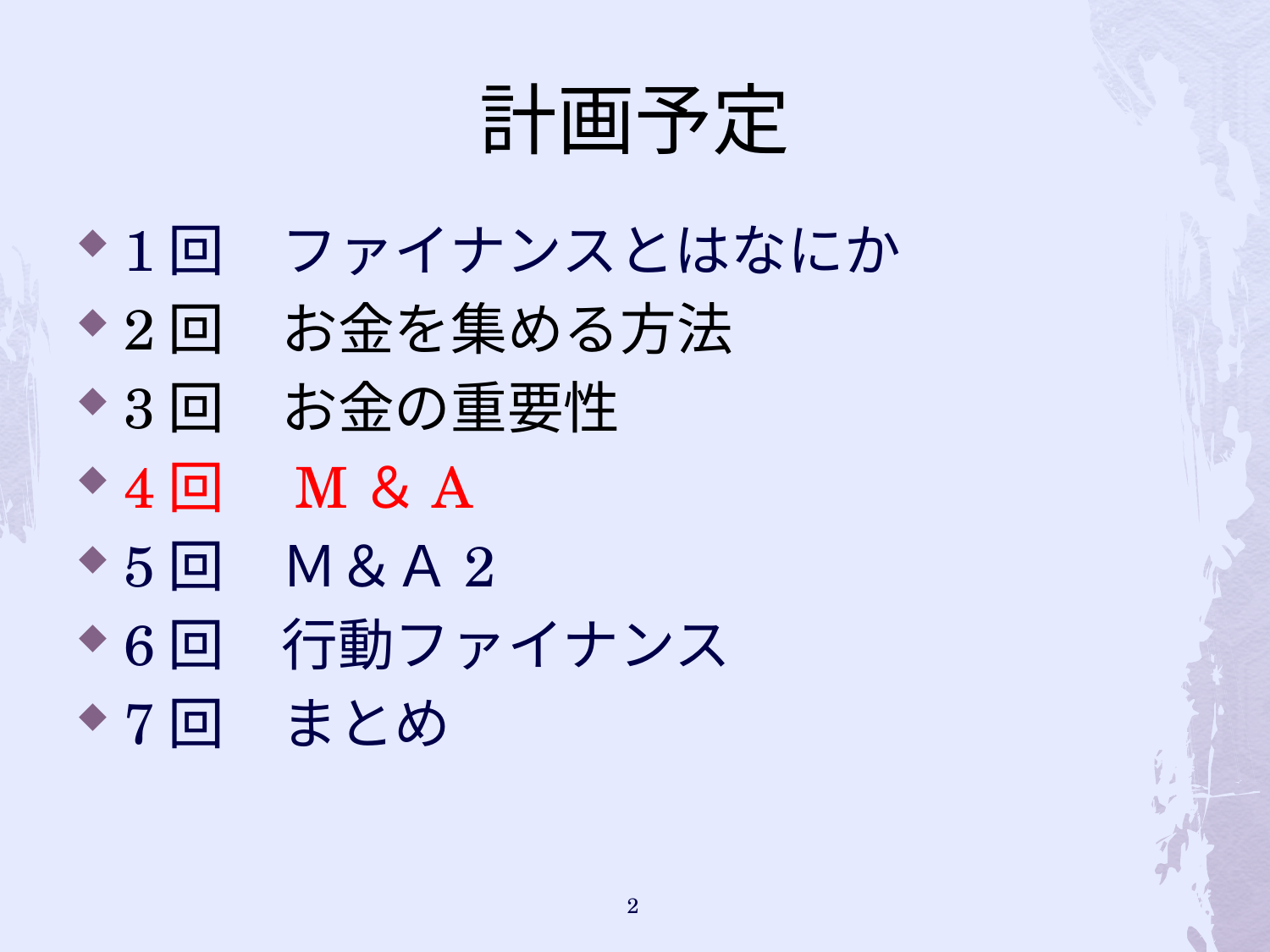

# 計画予定
1回　ファイナンスとはなにか
2回　お金を集める方法
3回　お金の重要性
4回　M＆A
5回　Ｍ＆Ａ2
6回　行動ファイナンス
7回　まとめ
2